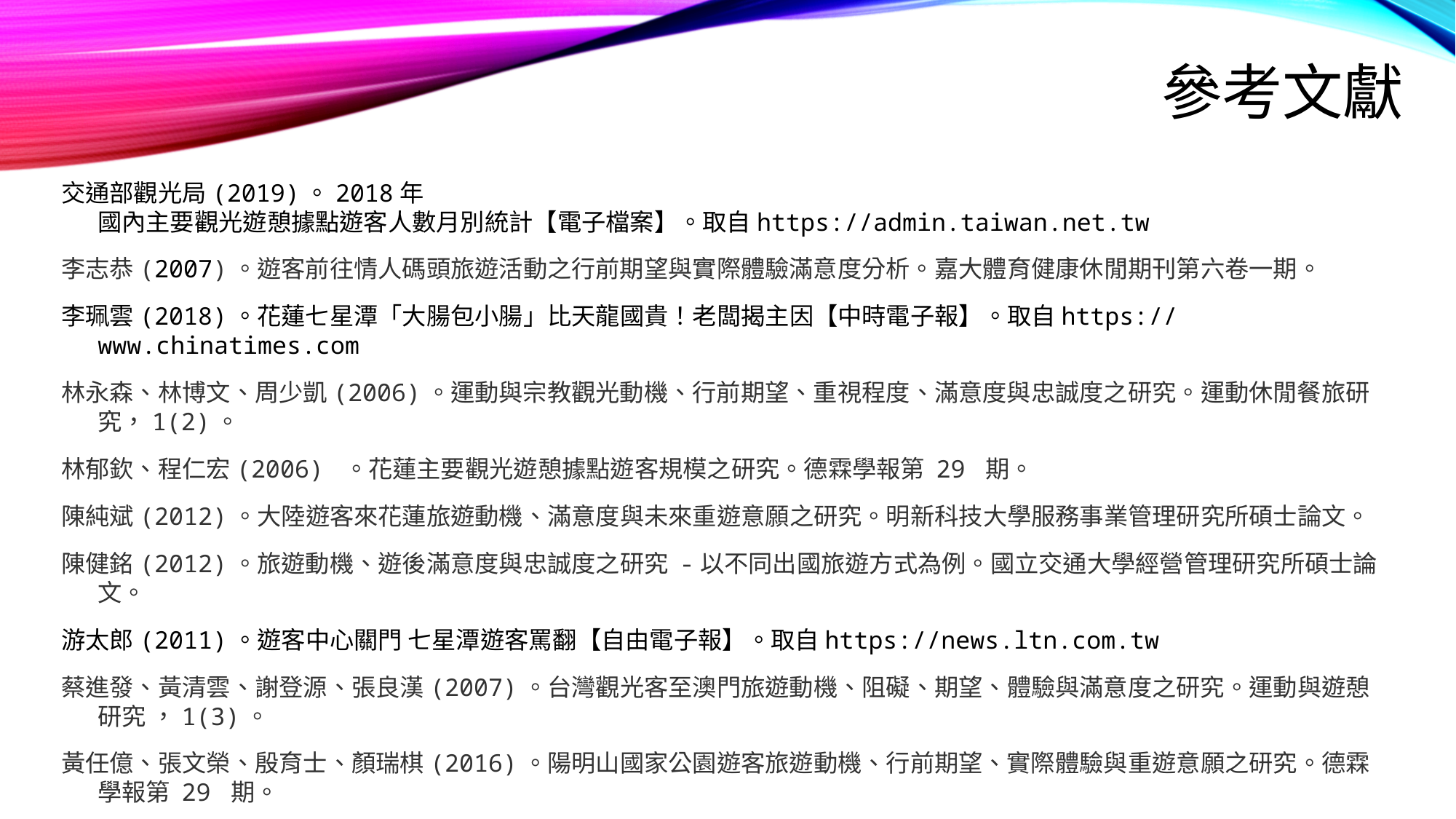

# 參考文獻
交通部觀光局(2019)。2018年 國內主要觀光遊憩據點遊客人數月別統計【電子檔案】。取自https://admin.taiwan.net.tw
李志恭(2007)。遊客前往情人碼頭旅遊活動之行前期望與實際體驗滿意度分析。嘉大體育健康休閒期刊第六卷一期。
李珮雲(2018)。花蓮七星潭「大腸包小腸」比天龍國貴！老闆揭主因【中時電子報】。取自https://www.chinatimes.com
林永森、林博文、周少凱(2006)。運動與宗教觀光動機、行前期望、重視程度、滿意度與忠誠度之研究。運動休閒餐旅研究，1(2)。
林郁欽、程仁宏(2006) 。花蓮主要觀光遊憩據點遊客規模之研究。德霖學報第 29 期。
陳純斌(2012)。大陸遊客來花蓮旅遊動機、滿意度與未來重遊意願之研究。明新科技大學服務事業管理研究所碩士論文。
陳健銘(2012)。旅遊動機、遊後滿意度與忠誠度之研究 -以不同出國旅遊方式為例。國立交通大學經營管理研究所碩士論文。
游太郎(2011)。遊客中心關門 七星潭遊客罵翻【自由電子報】。取自https://news.ltn.com.tw
蔡進發、黃清雲、謝登源、張良漢(2007)。台灣觀光客至澳門旅遊動機、阻礙、期望、體驗與滿意度之研究。運動與遊憩研究 ，1(3)。
黃任億、張文榮、殷育士、顏瑞棋(2016)。陽明山國家公園遊客旅遊動機、行前期望、實際體驗與重遊意願之研究。德霖學報第 29 期。
康尚德(2015)。客家桐花祭遊客遊憩動機、行前期待、體驗滿意度與重遊意願之調查研究-以新北市土城區活動為例。德霖學報第 28 期